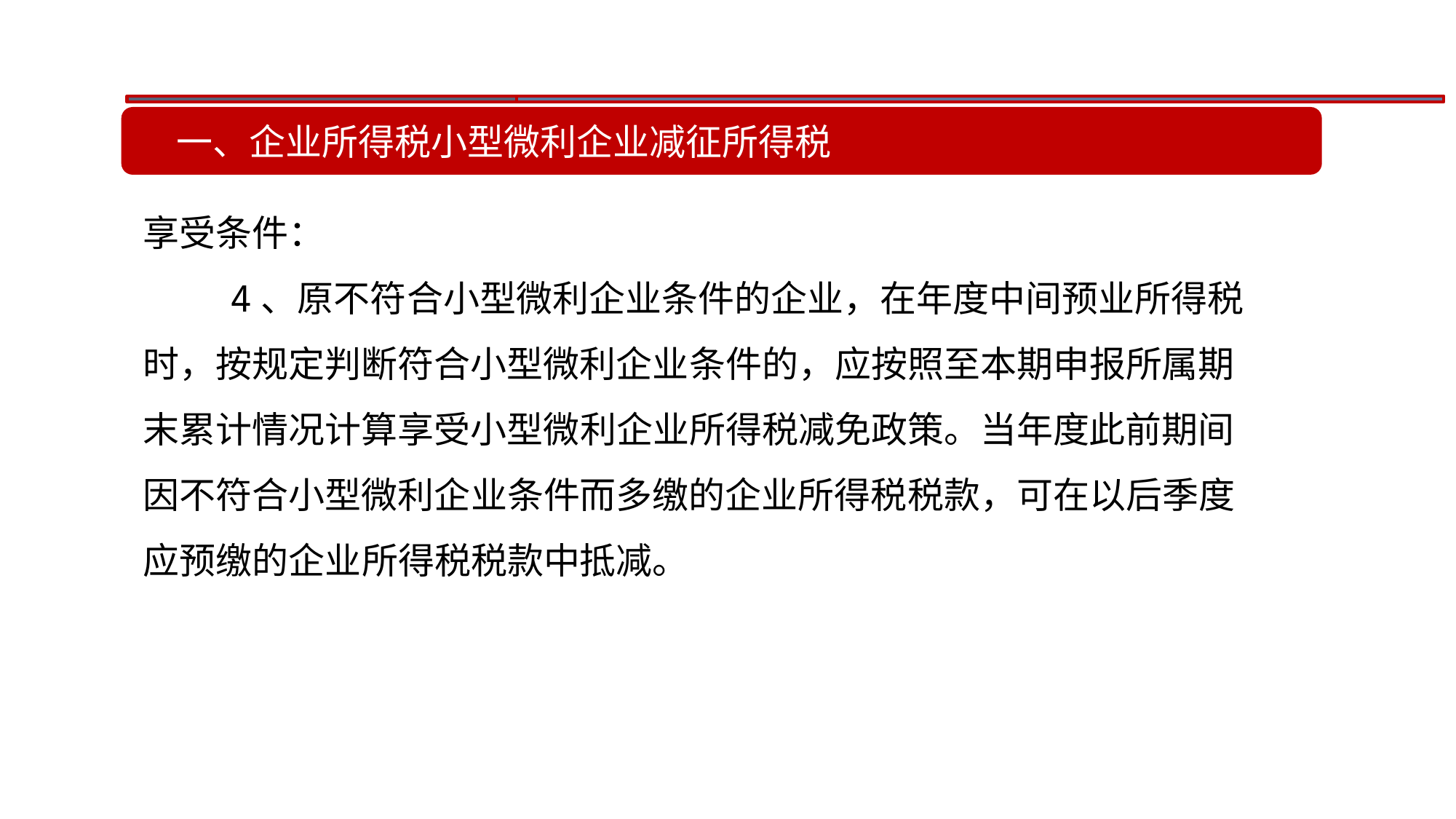

一、企业所得税小型微利企业减征所得税
享受条件：
    4、原不符合小型微利企业条件的企业，在年度中间预业所得税时，按规定判断符合小型微利企业条件的，应按照至本期申报所属期末累计情况计算享受小型微利企业所得税减免政策。当年度此前期间因不符合小型微利企业条件而多缴的企业所得税税款，可在以后季度应预缴的企业所得税税款中抵减。